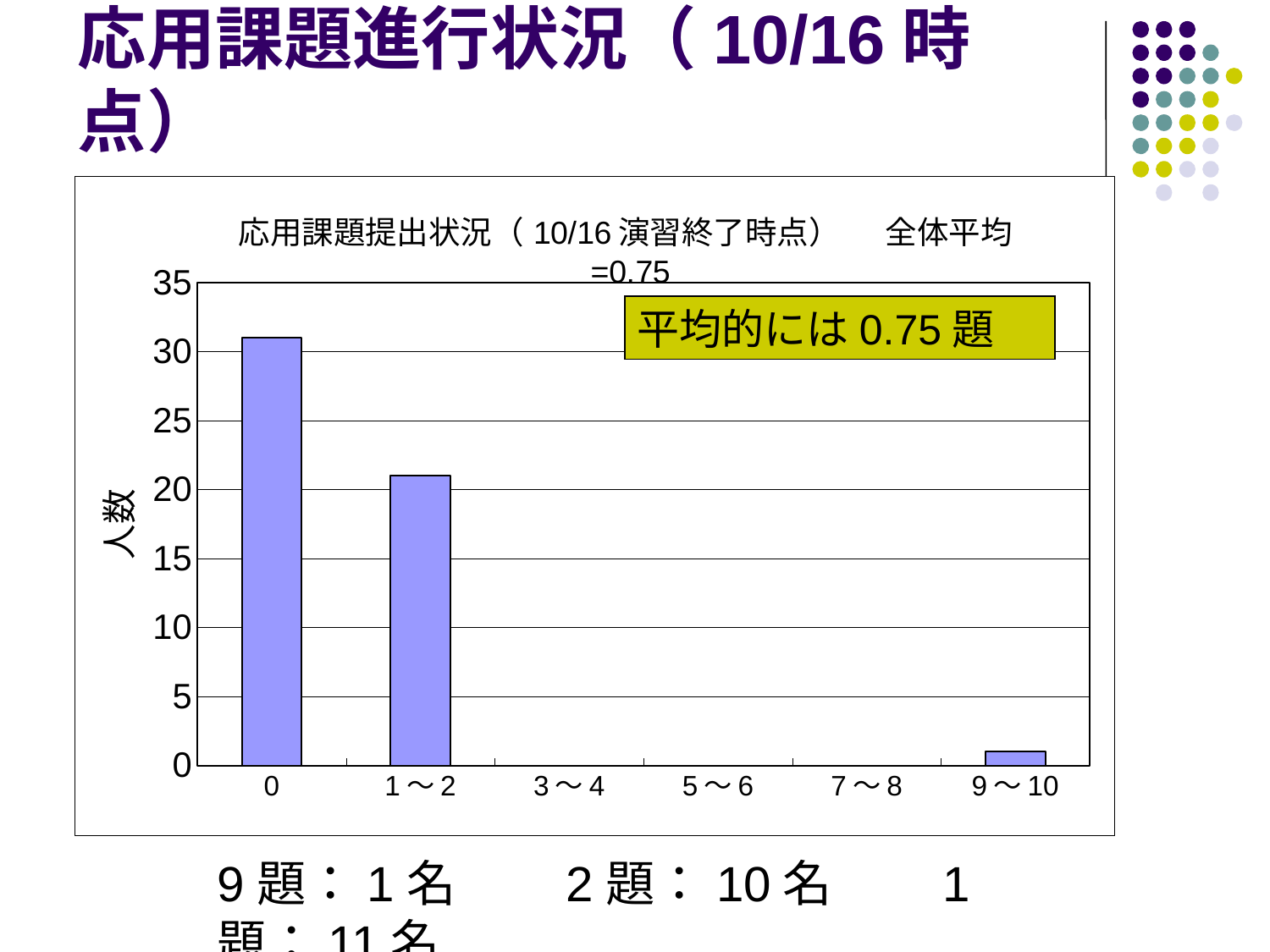

# 応用課題進行状況（10/16時点）

### Chart: 応用課題提出状況（10/16演習終了時点）　  全体平均=0.75

| Category |  |
|---|---|
| 0 | 31.0 |
| 1～2 | 21.0 |
| 3～4 | 0.0 |
| 5～6 | 0.0 |
| 7～8 | 0.0 |
| 9～10 | 1.0 |
平均的には0.75題
9題：1名　　2題：10名　　1題：11名